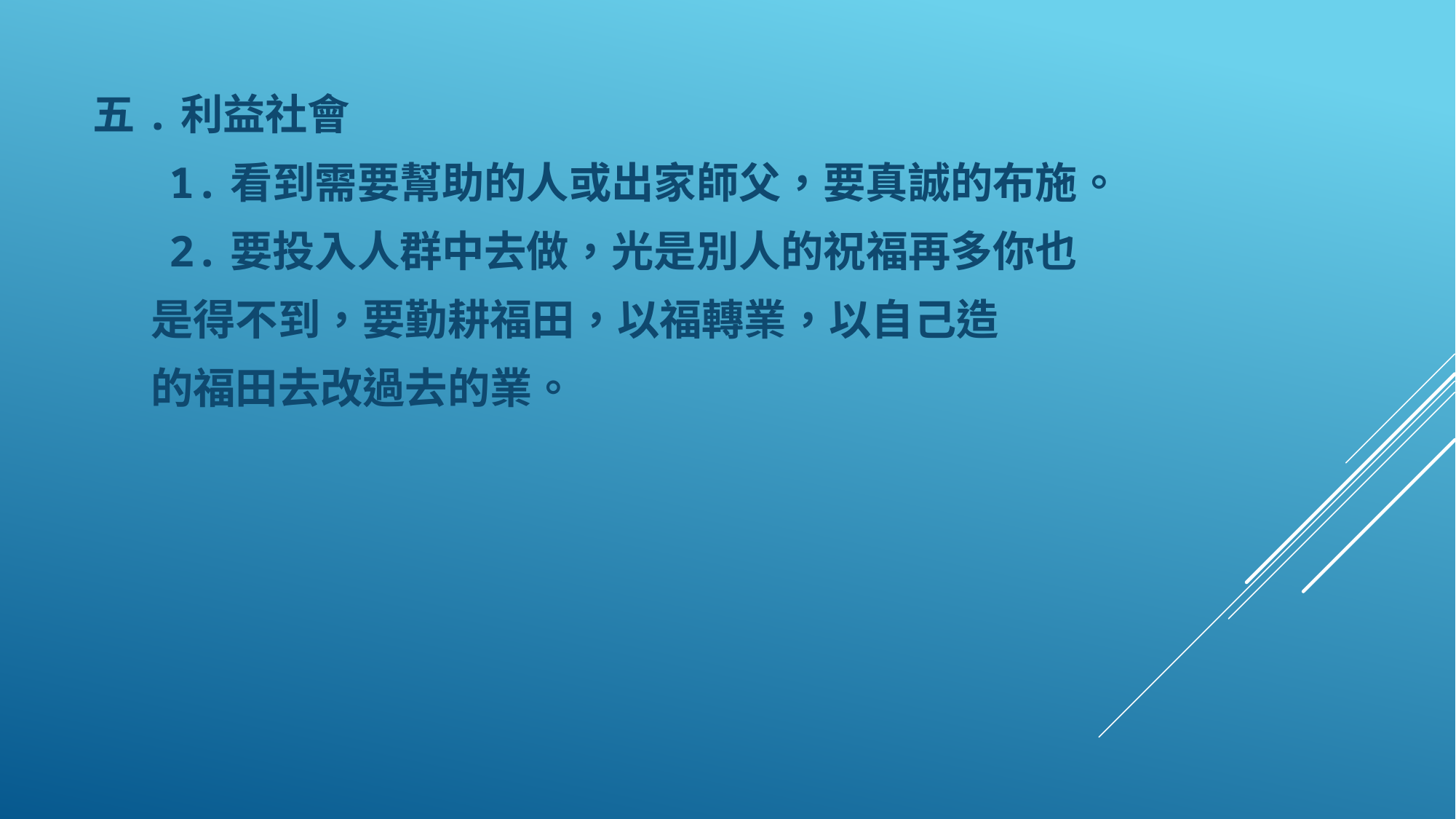

五.利益社會
   1.看到需要幫助的人或出家師父，要真誠的布施。
   2.要投入人群中去做，光是別人的祝福再多你也
     是得不到，要勤耕福田，以福轉業，以自己造
     的福田去改過去的業。

#